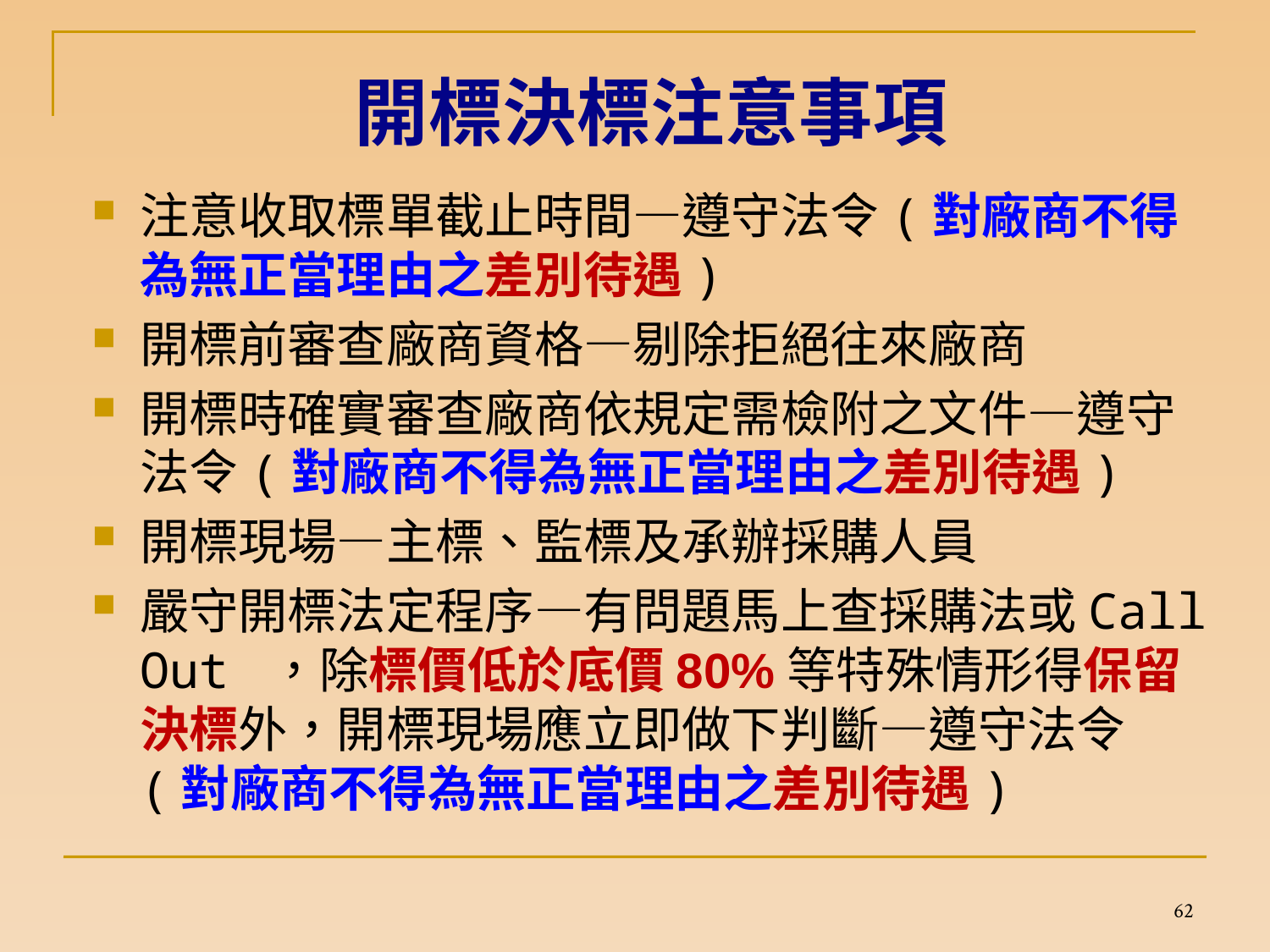

# 開標決標注意事項
注意收取標單截止時間—遵守法令(對廠商不得為無正當理由之差別待遇)
開標前審查廠商資格—剔除拒絕往來廠商
開標時確實審查廠商依規定需檢附之文件—遵守法令(對廠商不得為無正當理由之差別待遇)
開標現場—主標、監標及承辦採購人員
嚴守開標法定程序—有問題馬上查採購法或Call Out ，除標價低於底價80%等特殊情形得保留決標外，開標現場應立即做下判斷—遵守法令(對廠商不得為無正當理由之差別待遇)
62